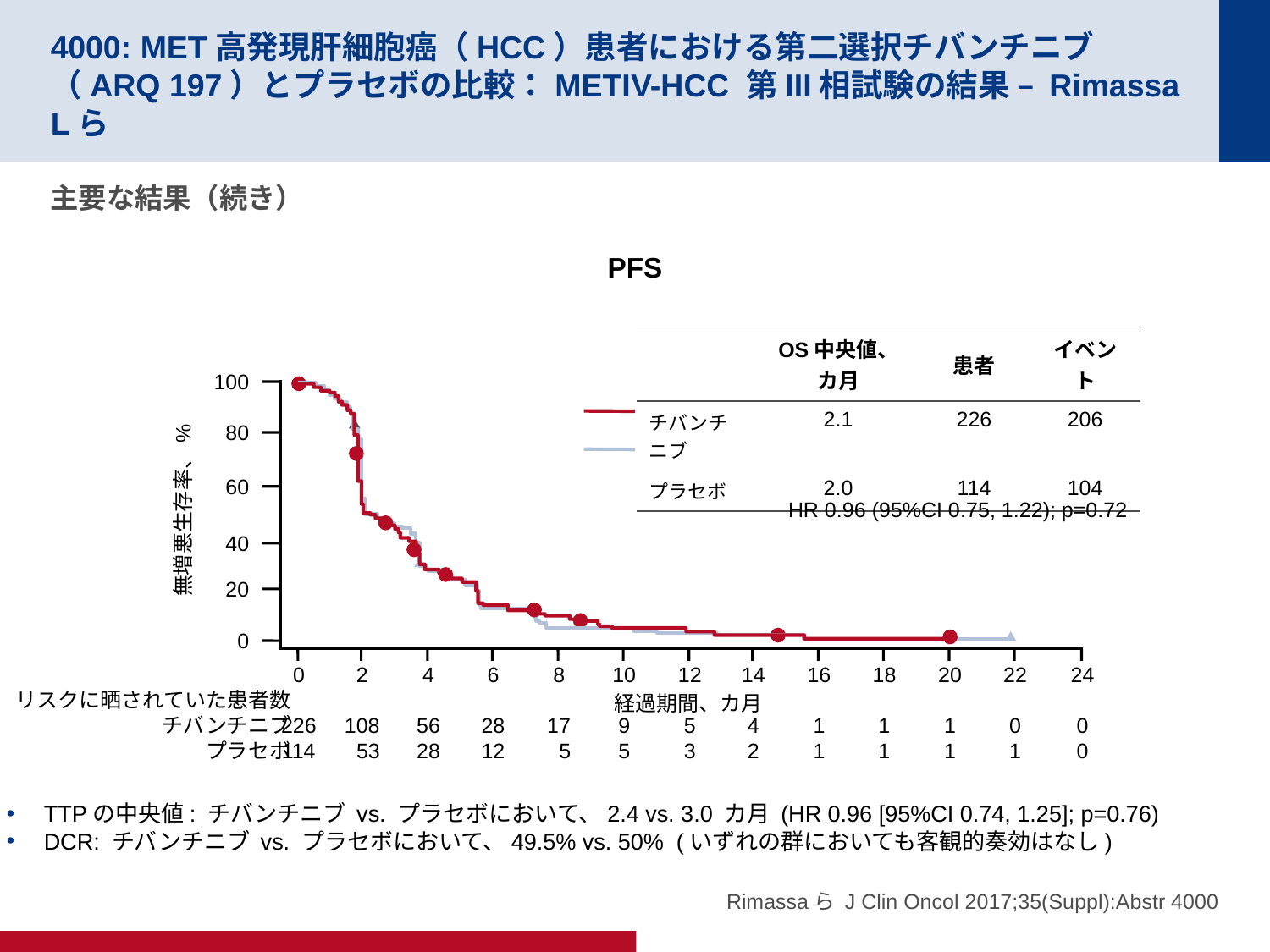

# 4000: MET高発現肝細胞癌（HCC）患者における第二選択チバンチニブ（ARQ 197）とプラセボの比較：METIV-HCC 第III相試験の結果 – Rimassa Lら
主要な結果（続き）
PFS
|  | OS中央値、カ月 | 患者 | イベント |
| --- | --- | --- | --- |
| チバンチニブ | 2.1 | 226 | 206 |
| プラセボ | 2.0 | 114 | 104 |
100

80

60

HR 0.96 (95%CI 0.75, 1.22); p=0.72
無増悪生存率、%

40

20

0

0

226
114

2

108
53

4

56
28

6

28
12

8

17
5

10

9
5

12

5
3

14

4
2

16

1
1

18

1
1

20

1
1

22

0
1

24

0
0
リスクに晒されていた患者数
チバンチニブ
プラセボ
経過期間、カ月
TTPの中央値: チバンチニブ vs. プラセボにおいて、2.4 vs. 3.0 カ月 (HR 0.96 [95%CI 0.74, 1.25]; p=0.76)
DCR: チバンチニブ vs. プラセボにおいて、49.5% vs. 50%  (いずれの群においても客観的奏効はなし)
Rimassaら J Clin Oncol 2017;35(Suppl):Abstr 4000